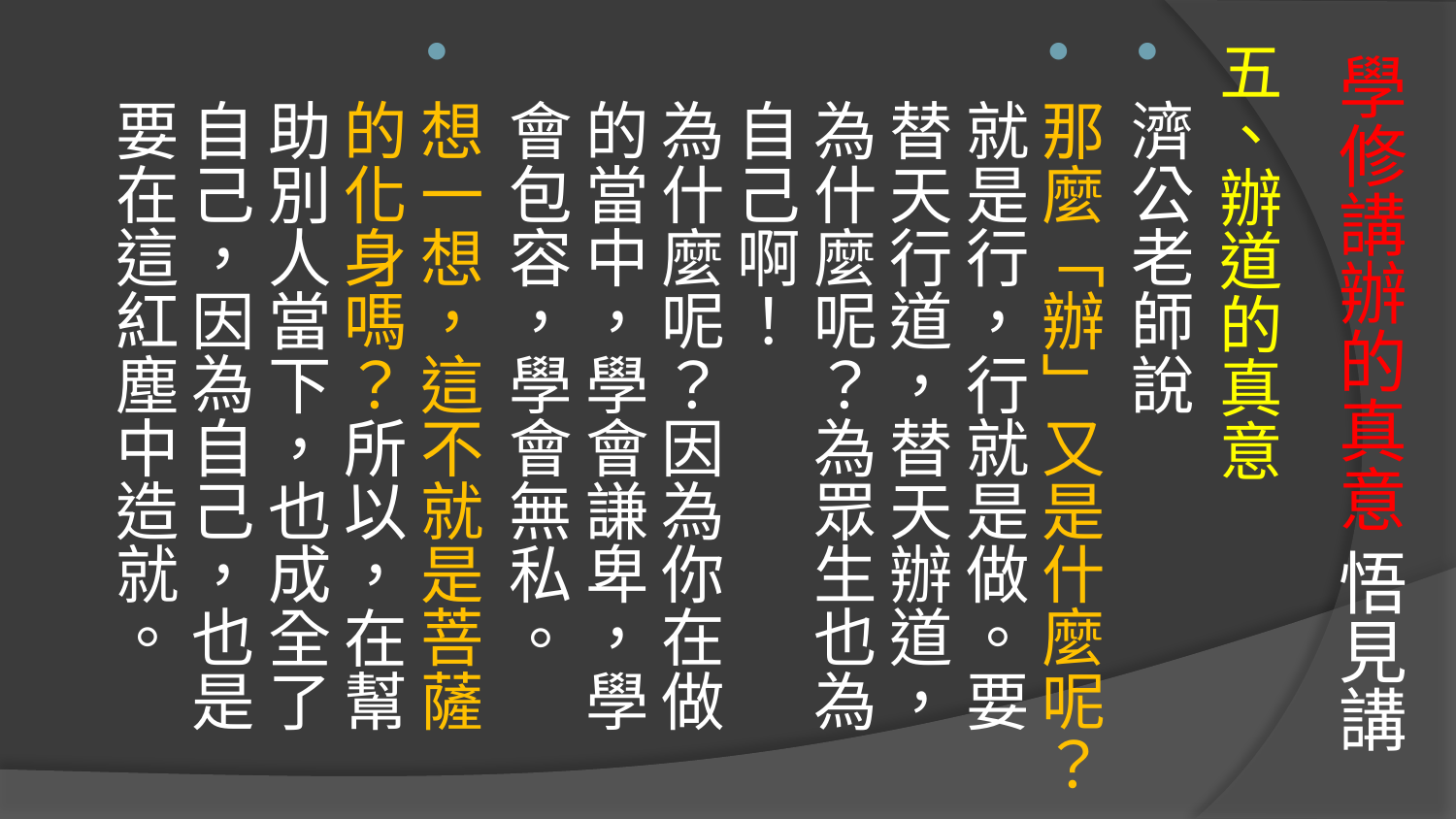

五、辦道的真意
濟公老師說
那麼「辦」又是什麼呢？就是行，行就是做。要替天行道，替天辦道，為什麼呢？為眾生也為自己啊！
為什麼呢？因為你在做的當中，學會謙卑，學會包容，學會無私。
想一想，這不就是菩薩的化身嗎？所以，在幫助別人當下，也成全了自己，因為自己，也是要在這紅塵中造就。

# 學修講辦的真意 悟見講